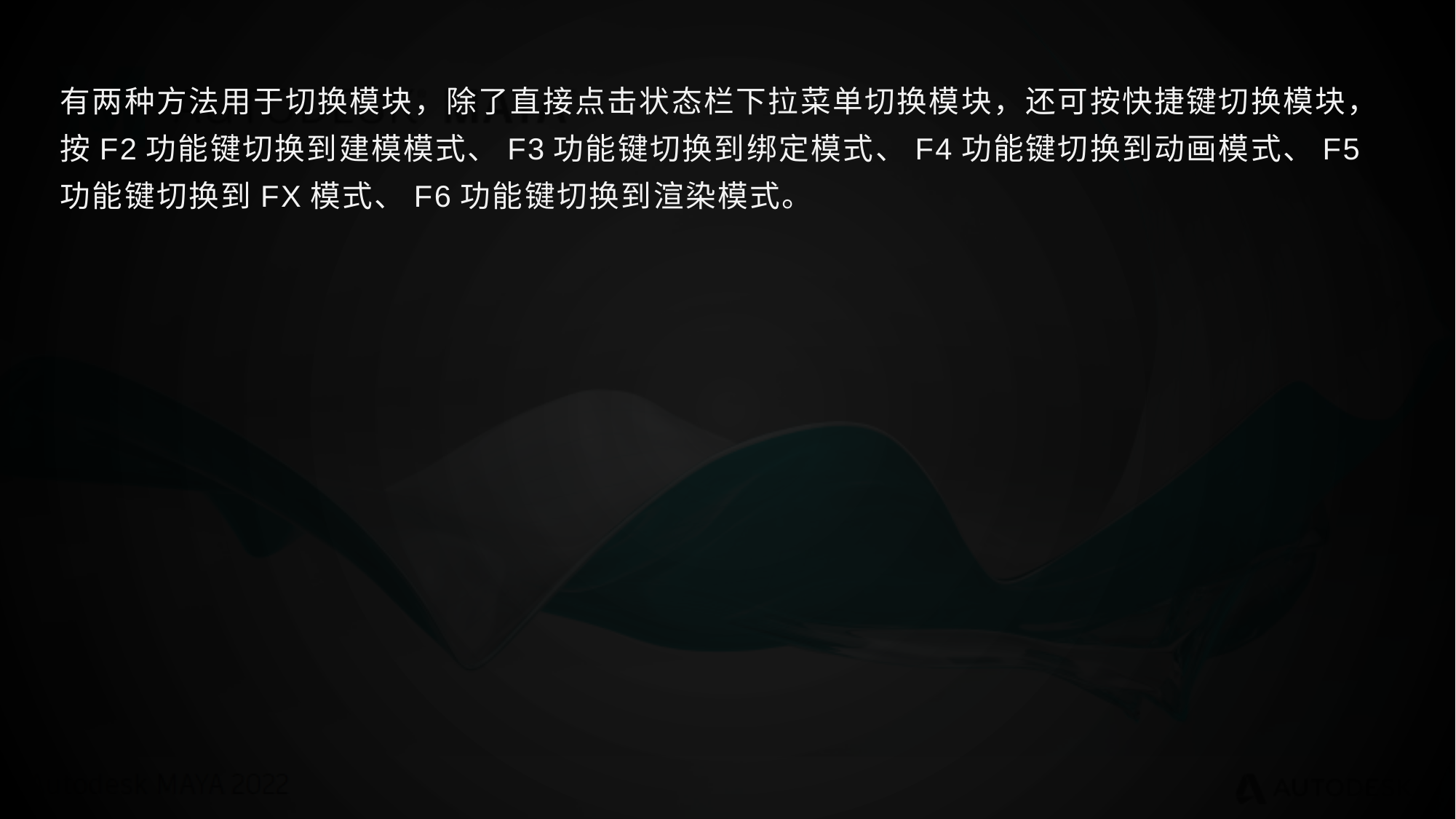

有两种方法用于切换模块，除了直接点击状态栏下拉菜单切换模块，还可按快捷键切换模块，按F2功能键切换到建模模式、F3功能键切换到绑定模式、F4功能键切换到动画模式、F5功能键切换到FX模式、F6功能键切换到渲染模式。